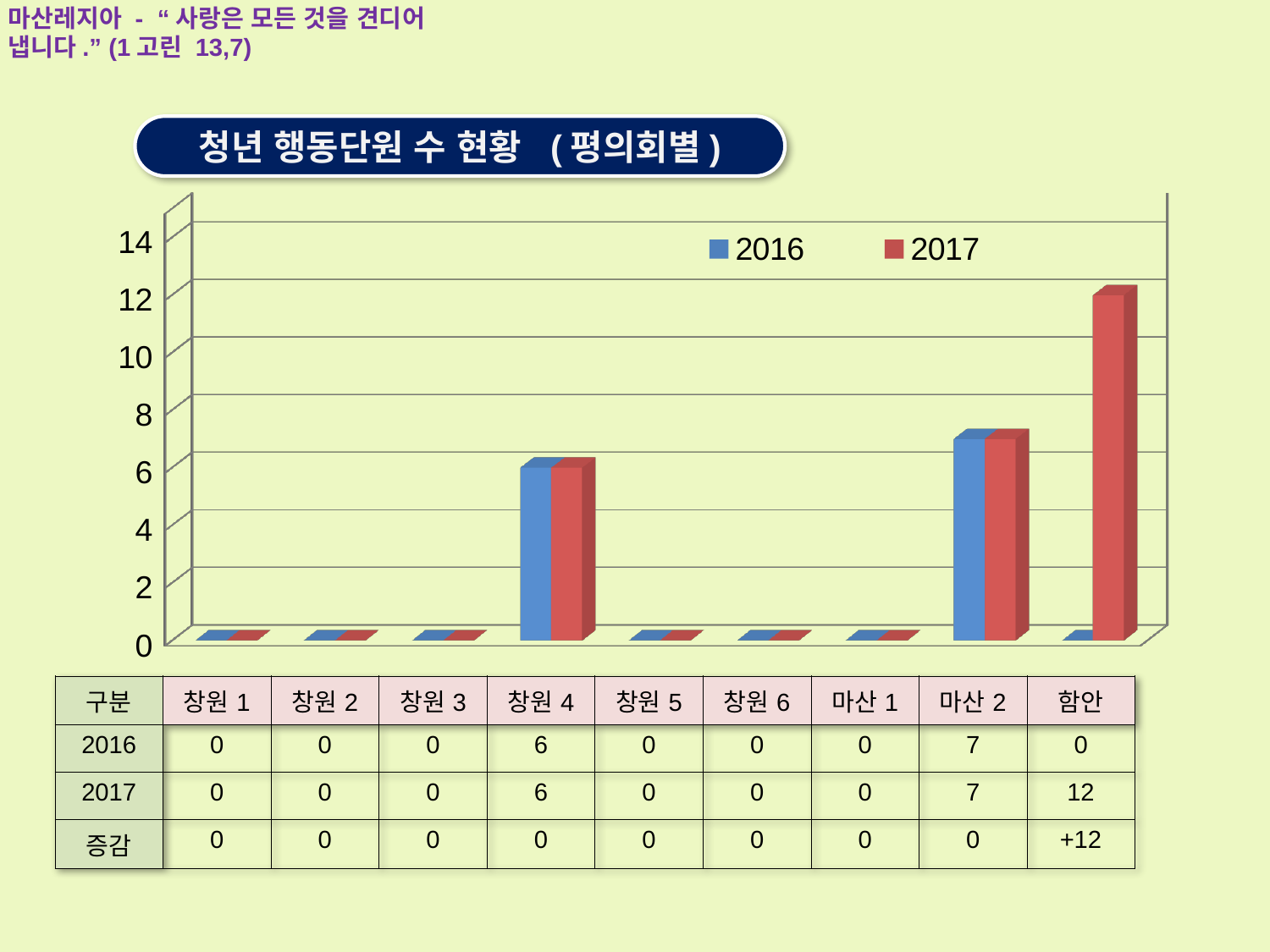

마산레지아 -  “사랑은 모든 것을 견디어 냅니다.” (1고린 13,7)
청년 행동단원 수 현황  (평의회별)

[unsupported chart]

| 구분 | 창원1 | 창원2 | 창원3 | 창원4 | 창원5 | 창원6 | 마산1 | 마산2 | 함안 |
| --- | --- | --- | --- | --- | --- | --- | --- | --- | --- |
| 2016 | 0 | 0 | 0 | 6 | 0 | 0 | 0 | 7 | 0 |
| 2017 | 0 | 0 | 0 | 6 | 0 | 0 | 0 | 7 | 12 |
| 증감 | 0 | 0 | 0 | 0 | 0 | 0 | 0 | 0 | +12 |